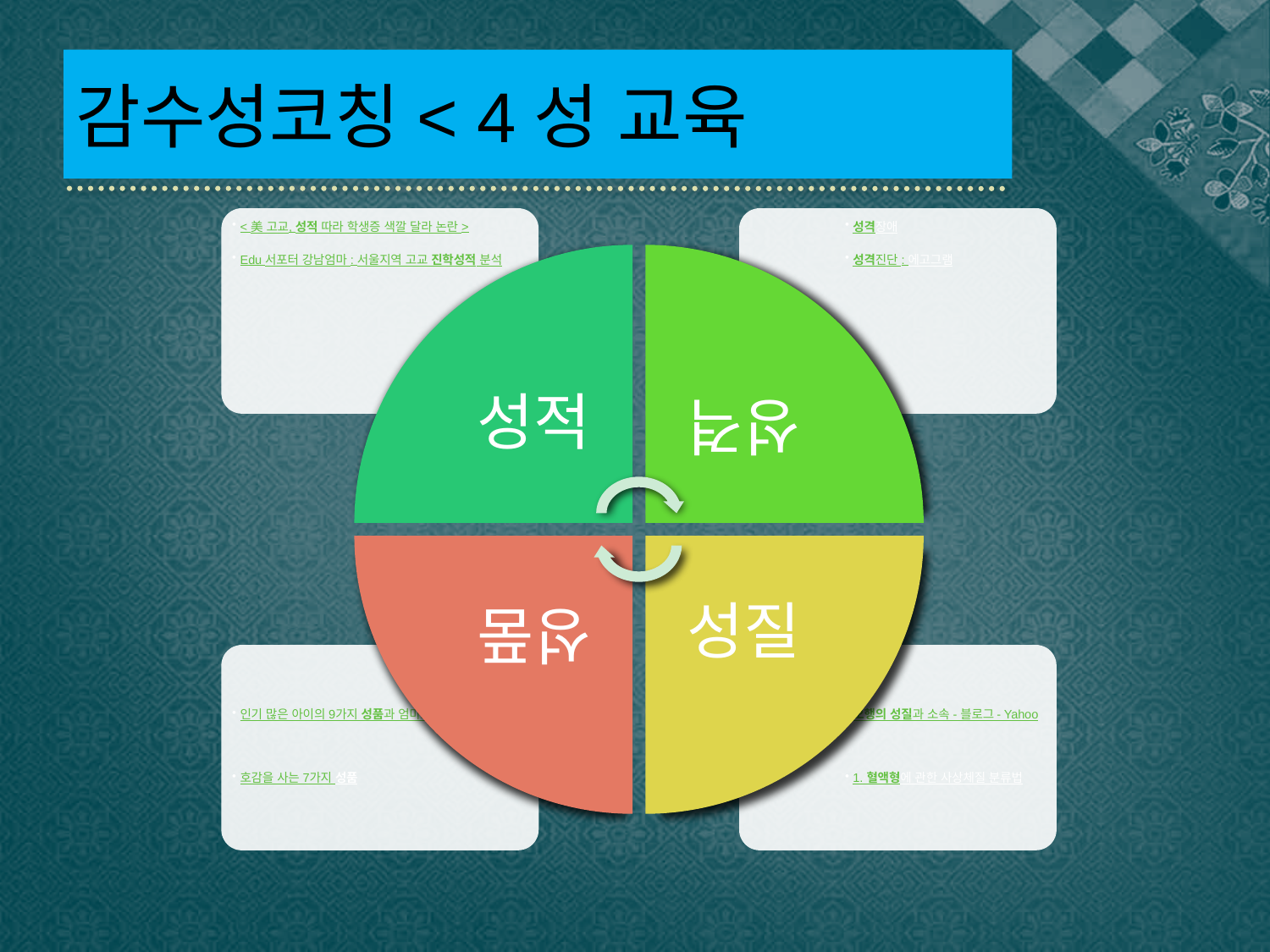

# 감수성코칭< 4성 교육
오행의 성질과 소속 - 블로그 - Yahoo

1. 혈액형에 관한 사상체질 분류법
인기 많은 아이의 9가지 성품과 엄마표 실천 지침!

호감을 사는 7가지 성품
성격장애

성격진단 : 에고그램
< 美 고교, 성적 따라 학생증 색깔 달라 논란 >

Edu 서포터 강남엄마 : 서울지역 고교 진학성적 분석
성적
성격
성질
성품